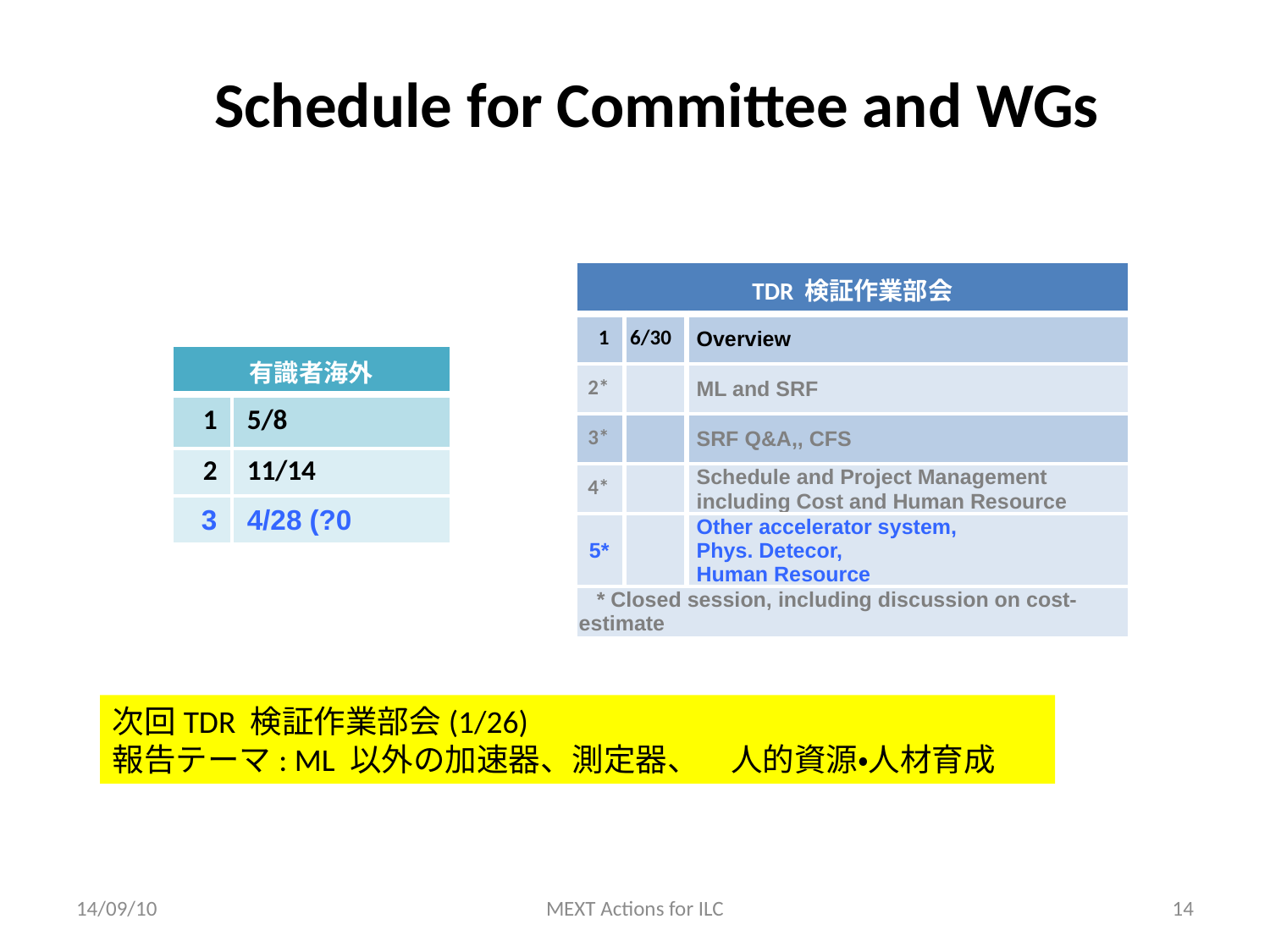

# Schedule for Committee and WGs
| TDR 検証作業部会 |  |  |
| --- | --- | --- |
| 1 | 6/30 | Overview |
| 2\* |  | ML and SRF |
| 3\* |  | SRF Q&A,, CFS |
| 4\* |  | Schedule and Project Management including Cost and Human Resource |
| 5\* |  | Other accelerator system, Phys. Detecor, Human Resource |
| \* Closed session, including discussion on cost-estimate |  |  |
| 有識者海外 |  |
| --- | --- |
| 1 | 5/8 |
| 2 | 11/14 |
| 3 | 4/28 (?0 |
次回TDR 検証作業部会(1/26)
報告テーマ: ML 以外の加速器、測定器、　人的資源・人材育成
14/09/10
MEXT Actions for ILC
14